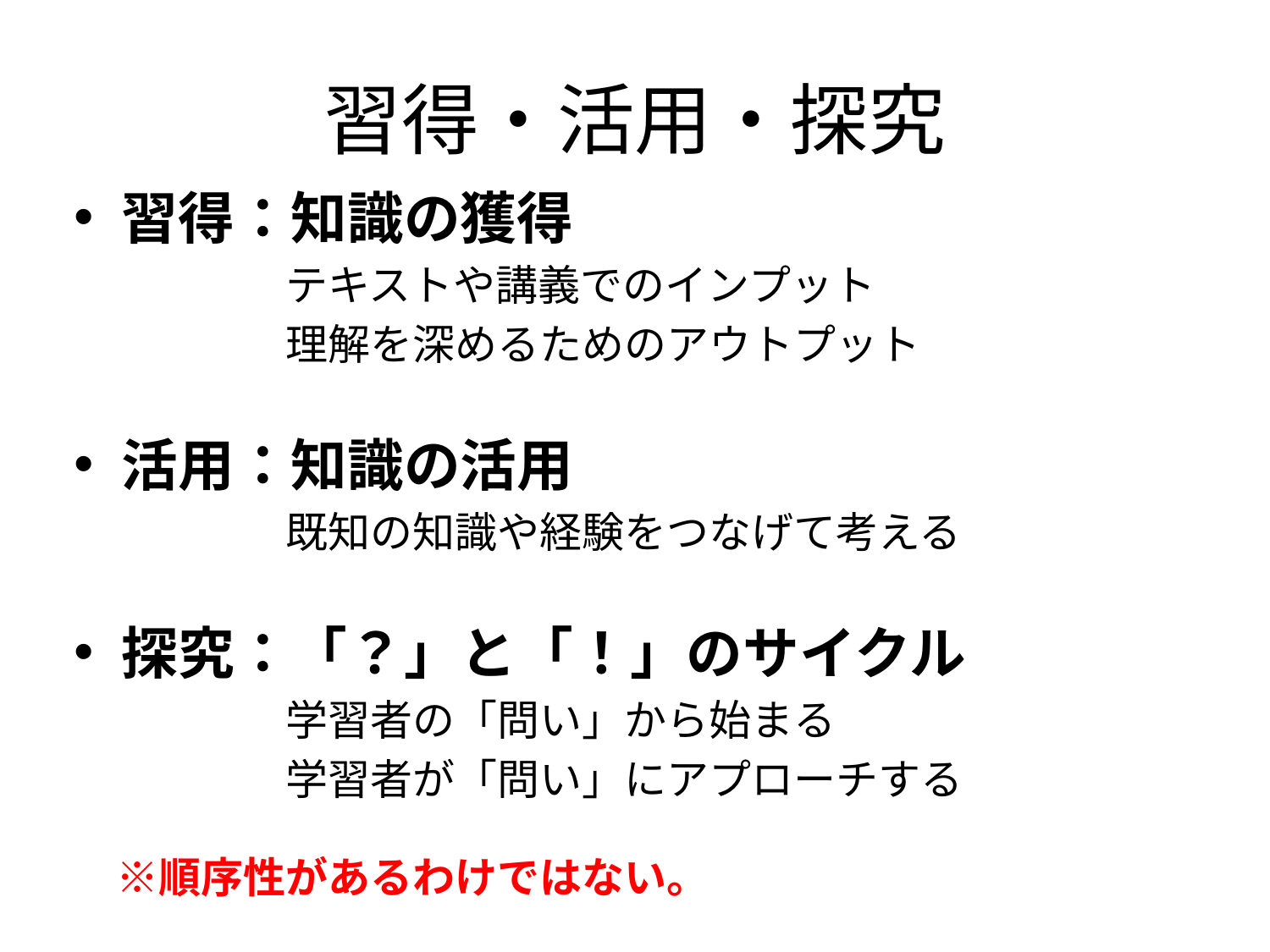

# 習得・活用・探究
習得：知識の獲得
　　　　　テキストや講義でのインプット
　　　　　理解を深めるためのアウトプット

活用：知識の活用
　　　　　既知の知識や経験をつなげて考える

探究：「？」と「！」のサイクル
　　　　　学習者の「問い」から始まる
　　　　　学習者が「問い」にアプローチする

　※順序性があるわけではない。